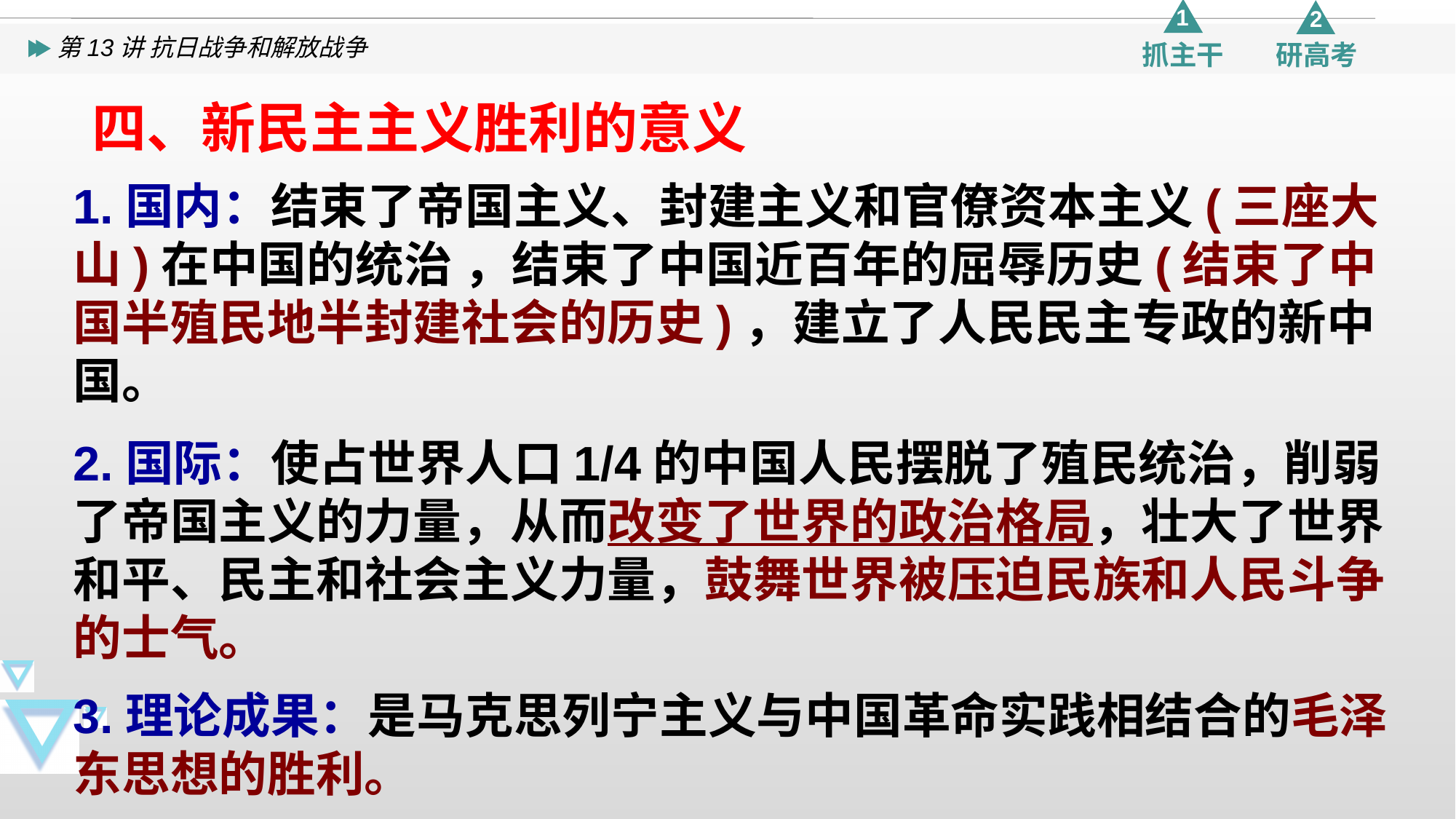

四、新民主主义胜利的意义
1.国内：结束了帝国主义、封建主义和官僚资本主义(三座大山)在中国的统治 ，结束了中国近百年的屈辱历史(结束了中国半殖民地半封建社会的历史)，建立了人民民主专政的新中国。
2.国际：使占世界人口1/4的中国人民摆脱了殖民统治，削弱了帝国主义的力量，从而改变了世界的政治格局，壮大了世界和平、民主和社会主义力量，鼓舞世界被压迫民族和人民斗争的士气。
3.理论成果：是马克思列宁主义与中国革命实践相结合的毛泽东思想的胜利。